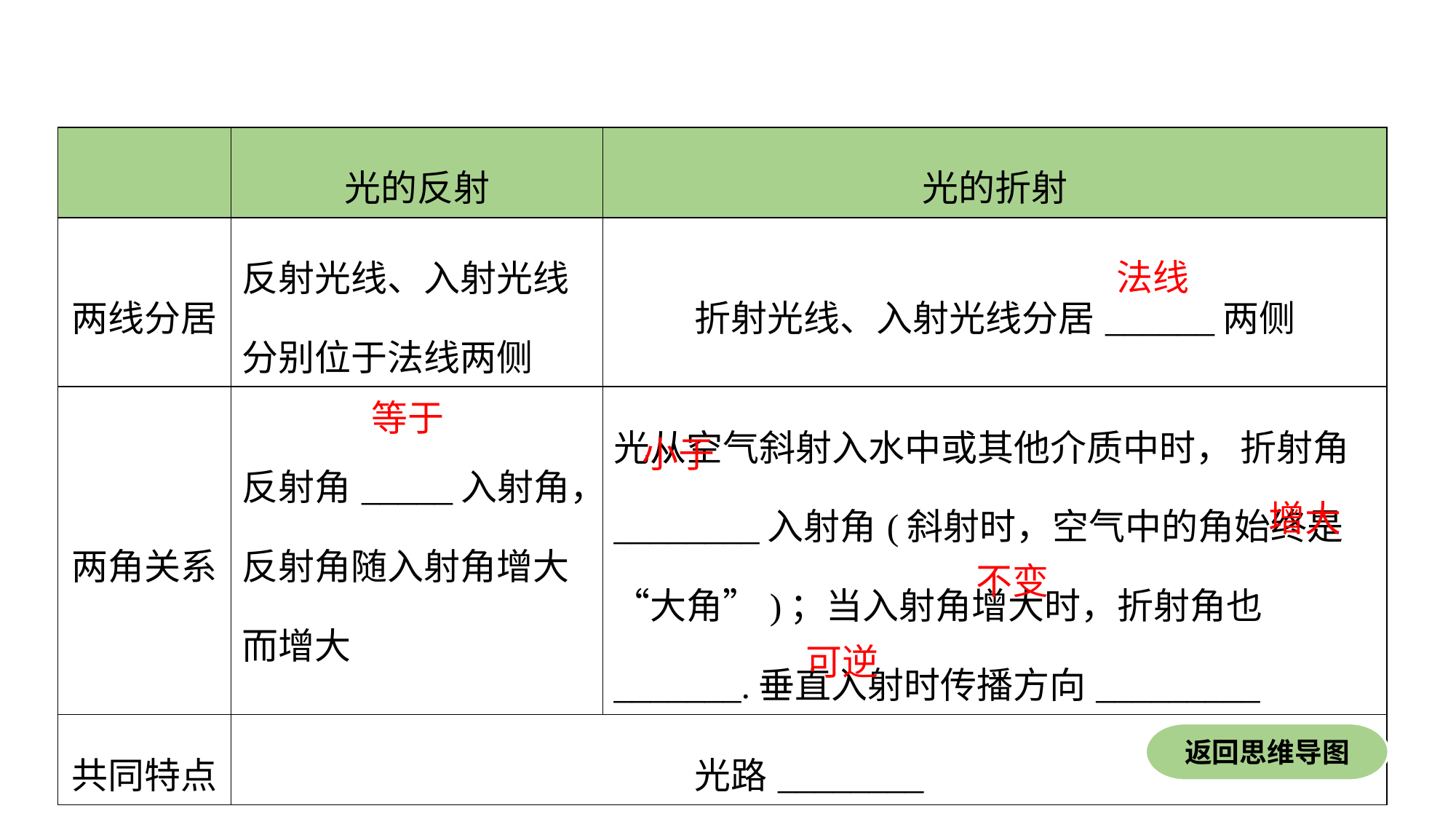

|  | 光的反射 | 光的折射 |
| --- | --- | --- |
| 两线分居 | 反射光线、入射光线分别位于法线两侧 | 折射光线、入射光线分居\_\_\_\_\_\_两侧 |
| 两角关系 | 反射角\_\_\_\_\_入射角，反射角随入射角增大而增大 | 光从空气斜射入水中或其他介质中时， 折射角\_\_\_\_\_\_\_\_入射角(斜射时，空气中的角始终是“大角”)；当入射角增大时，折射角也\_\_\_\_\_\_\_.垂直入射时传播方向\_\_\_\_\_\_\_\_\_ |
| 共同特点 | 光路\_\_\_\_\_\_\_\_ |  |
法线
等于
小于
增大
不变
可逆
返回思维导图